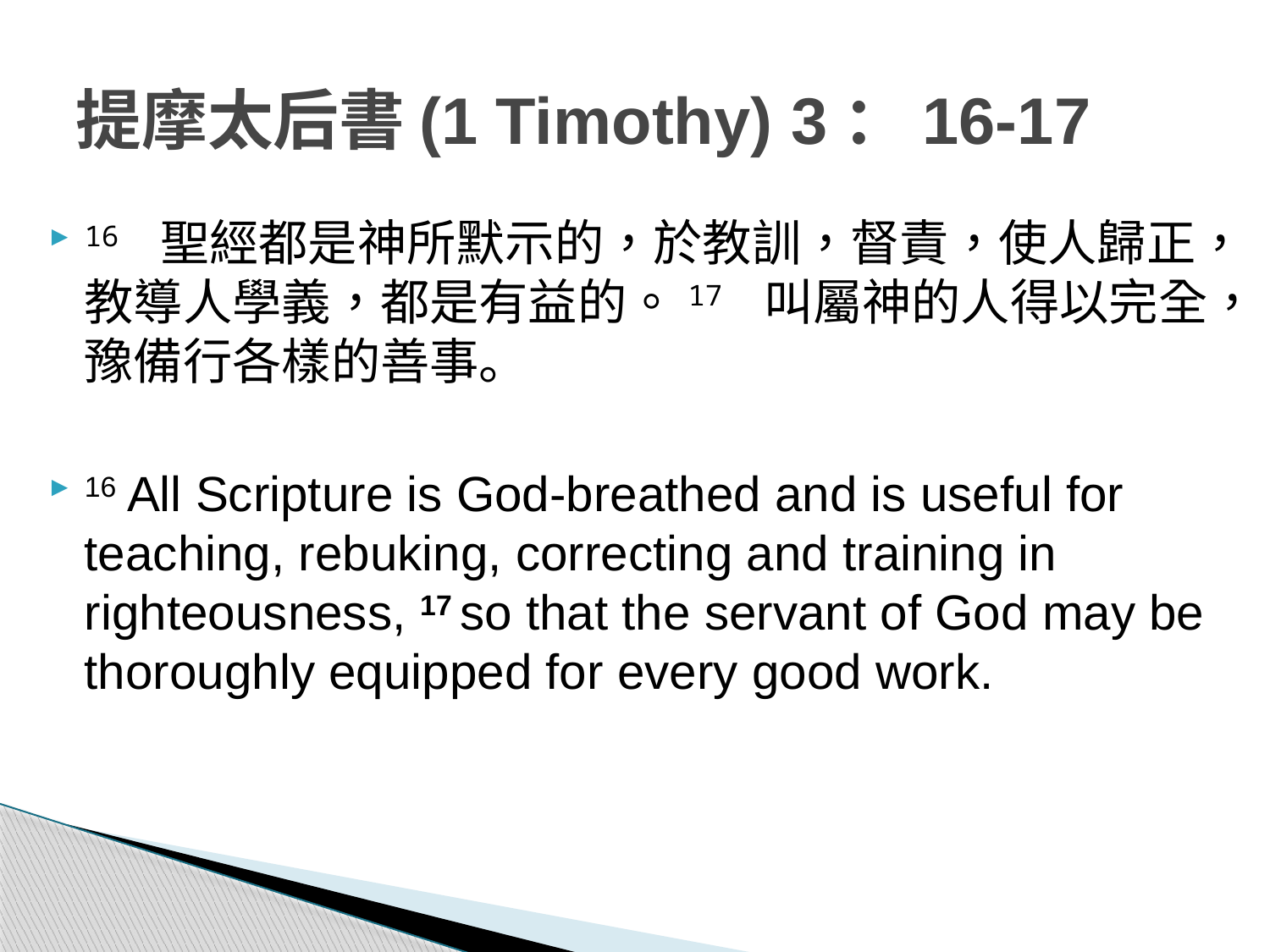

# 提摩太后書(1 Timothy) 3：16-17
16 聖經都是神所默示的，於教訓，督責，使人歸正，教導人學義，都是有益的。17 叫屬神的人得以完全，豫備行各樣的善事。

16 All Scripture is God-breathed and is useful for teaching, rebuking, correcting and training in righteousness, 17 so that the servant of God may be thoroughly equipped for every good work.